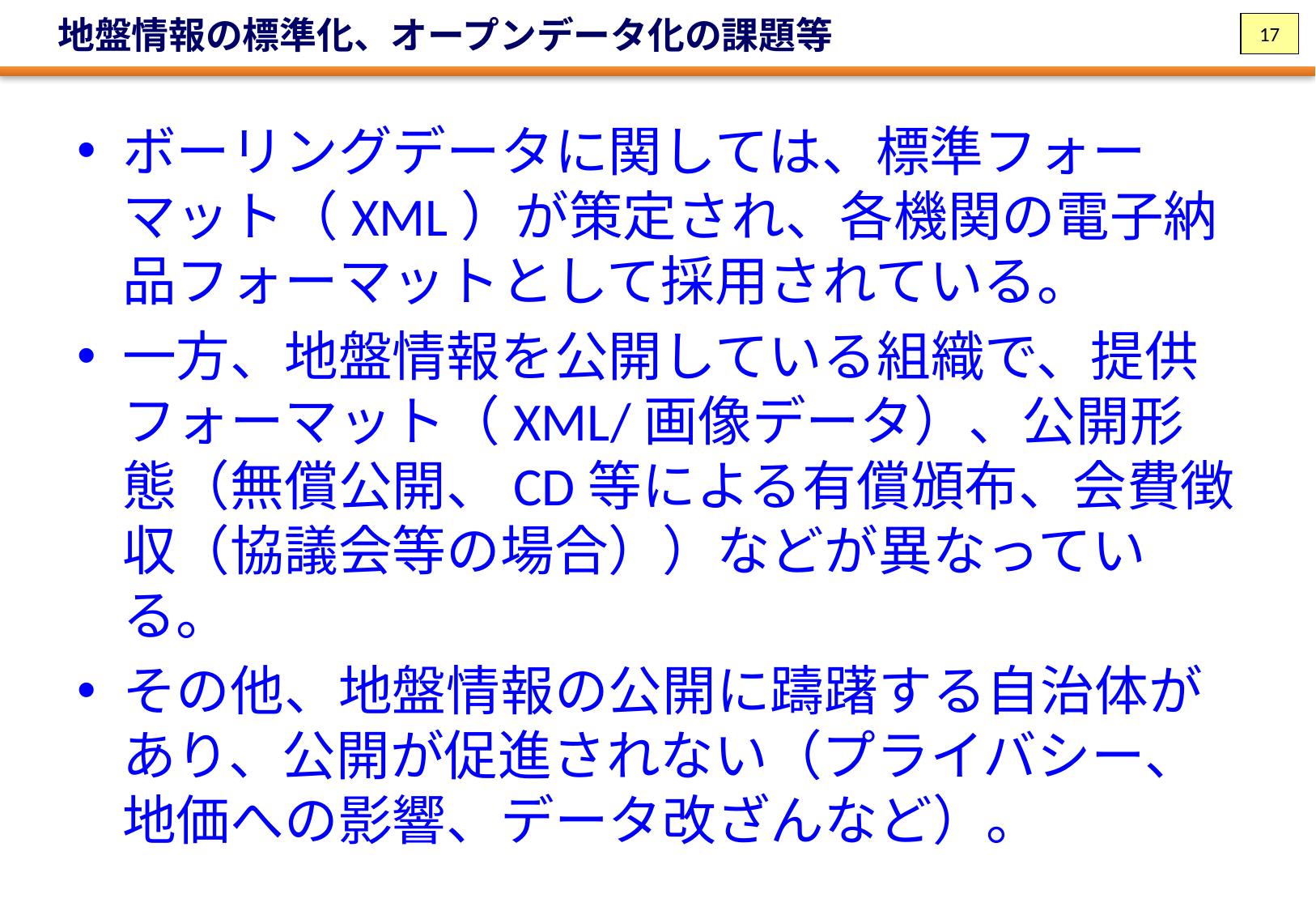

地盤情報の標準化、オープンデータ化の課題等
17

ボーリングデータに関しては、標準フォーマット（XML）が策定され、各機関の電子納品フォーマットとして採用されている。
一方、地盤情報を公開している組織で、提供フォーマット（XML/画像データ）、公開形態（無償公開、CD等による有償頒布、会費徴収（協議会等の場合））などが異なっている。
その他、地盤情報の公開に躊躇する自治体があり、公開が促進されない（プライバシー、地価への影響、データ改ざんなど）。